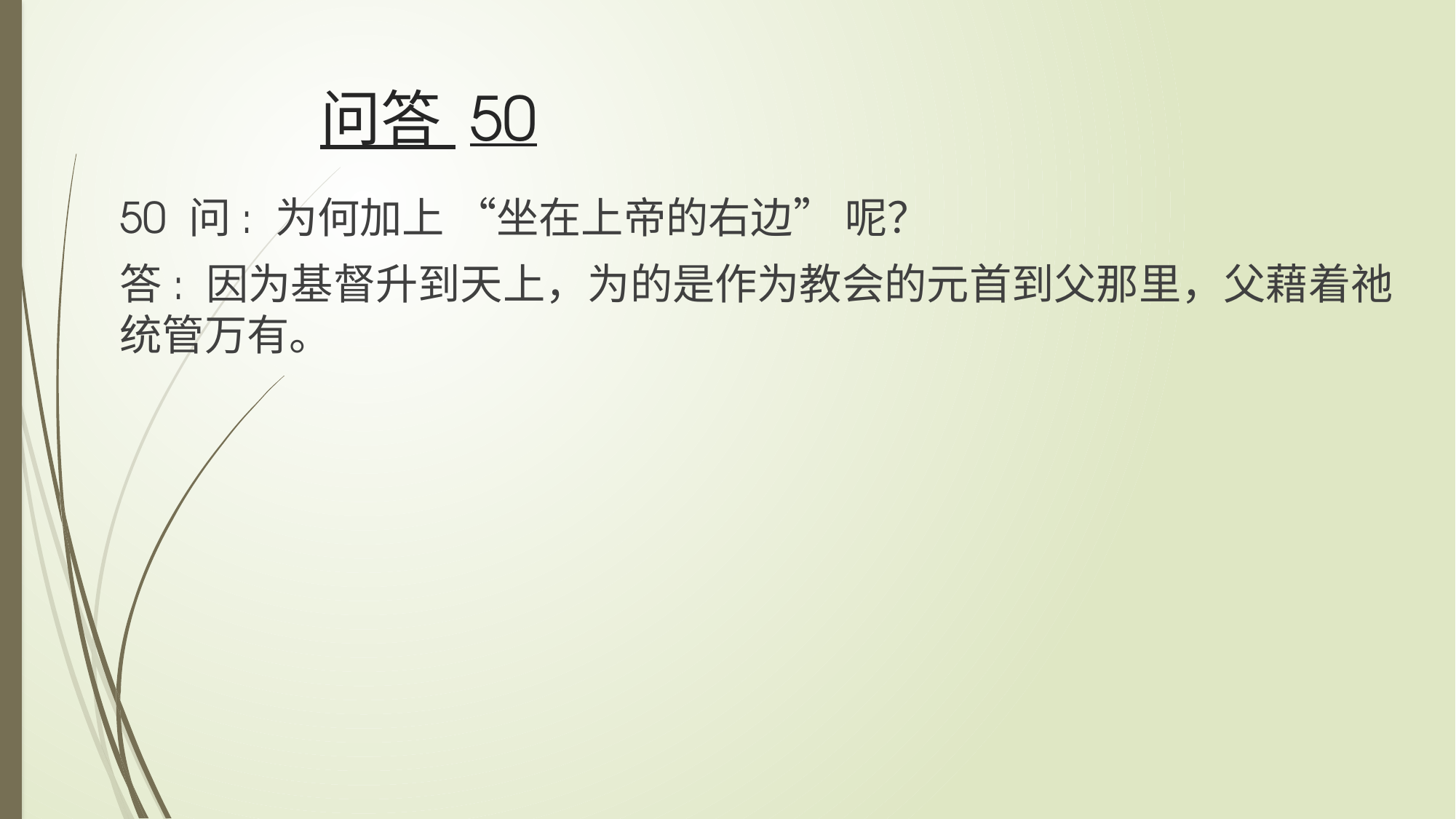

# 问答 50
50 问: 为何加上 “坐在上帝的右边” 呢？
答: 因为基督升到天上，为的是作为教会的元首到父那里，父藉着祂统管万有。